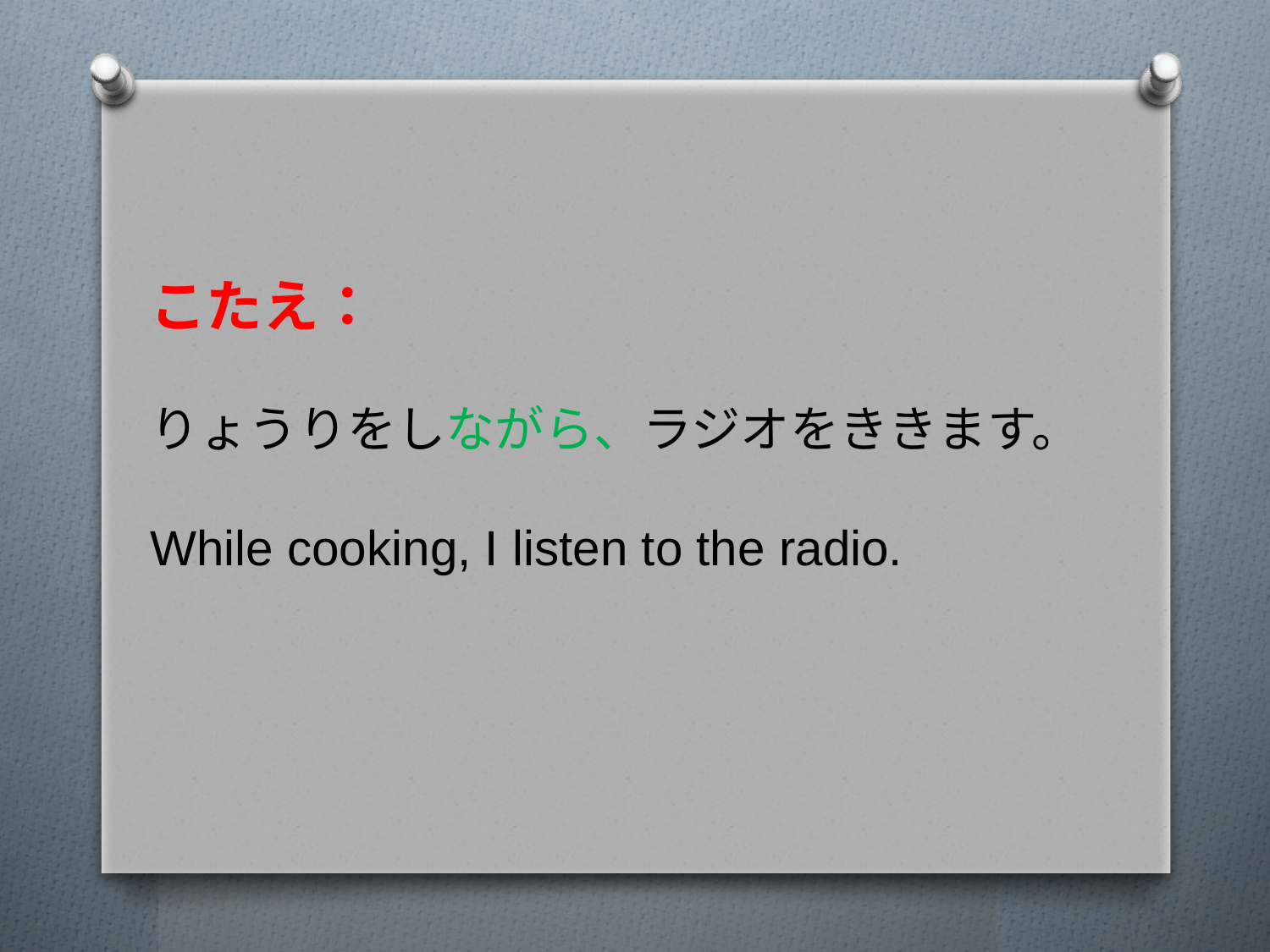

こたえ：

りょうりをしながら、ラジオをききます。

While cooking, I listen to the radio.